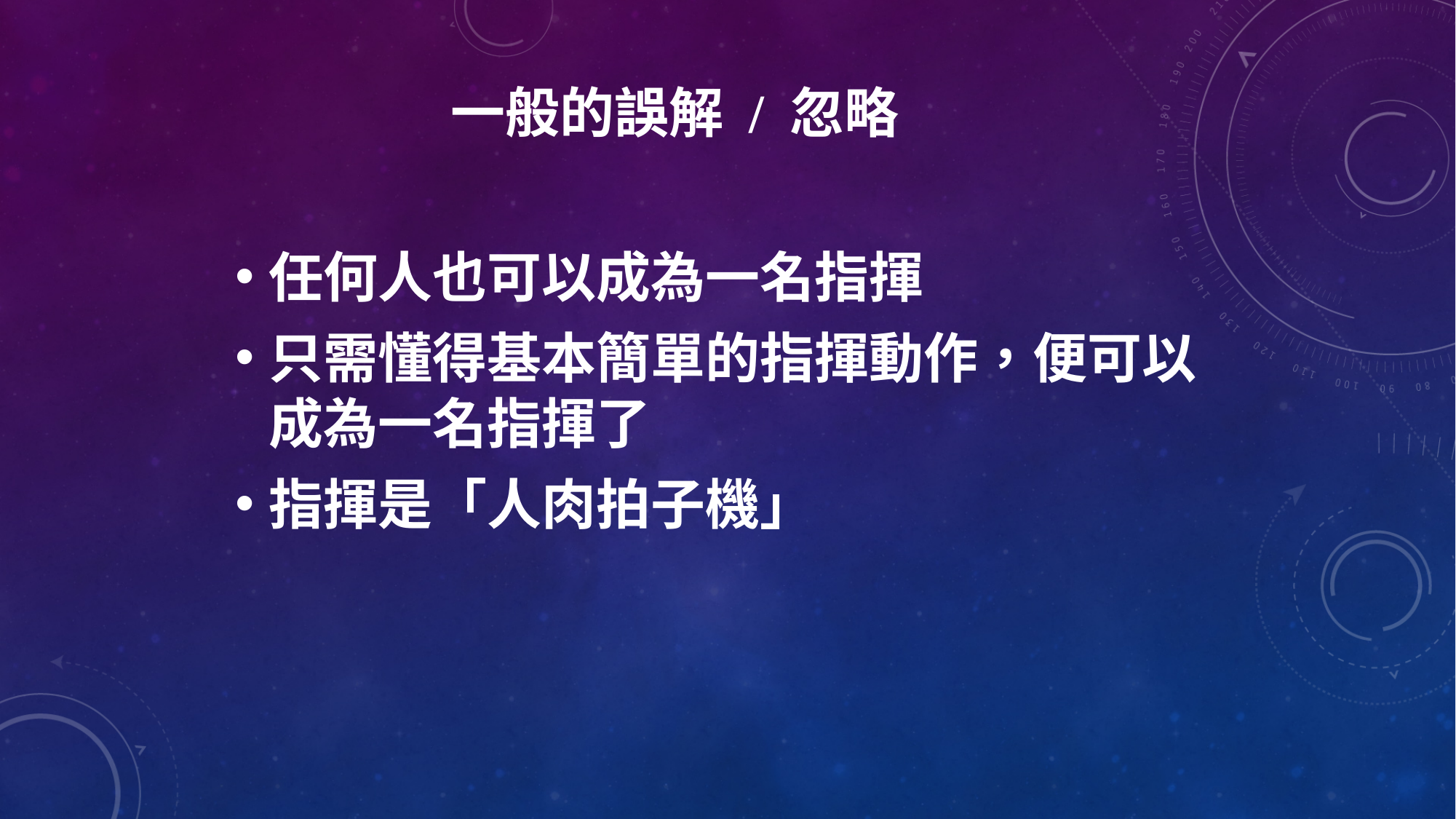

# 一般的誤解 / 忽略
任何人也可以成為一名指揮
只需懂得基本簡單的指揮動作，便可以成為一名指揮了
指揮是「人肉拍子機」